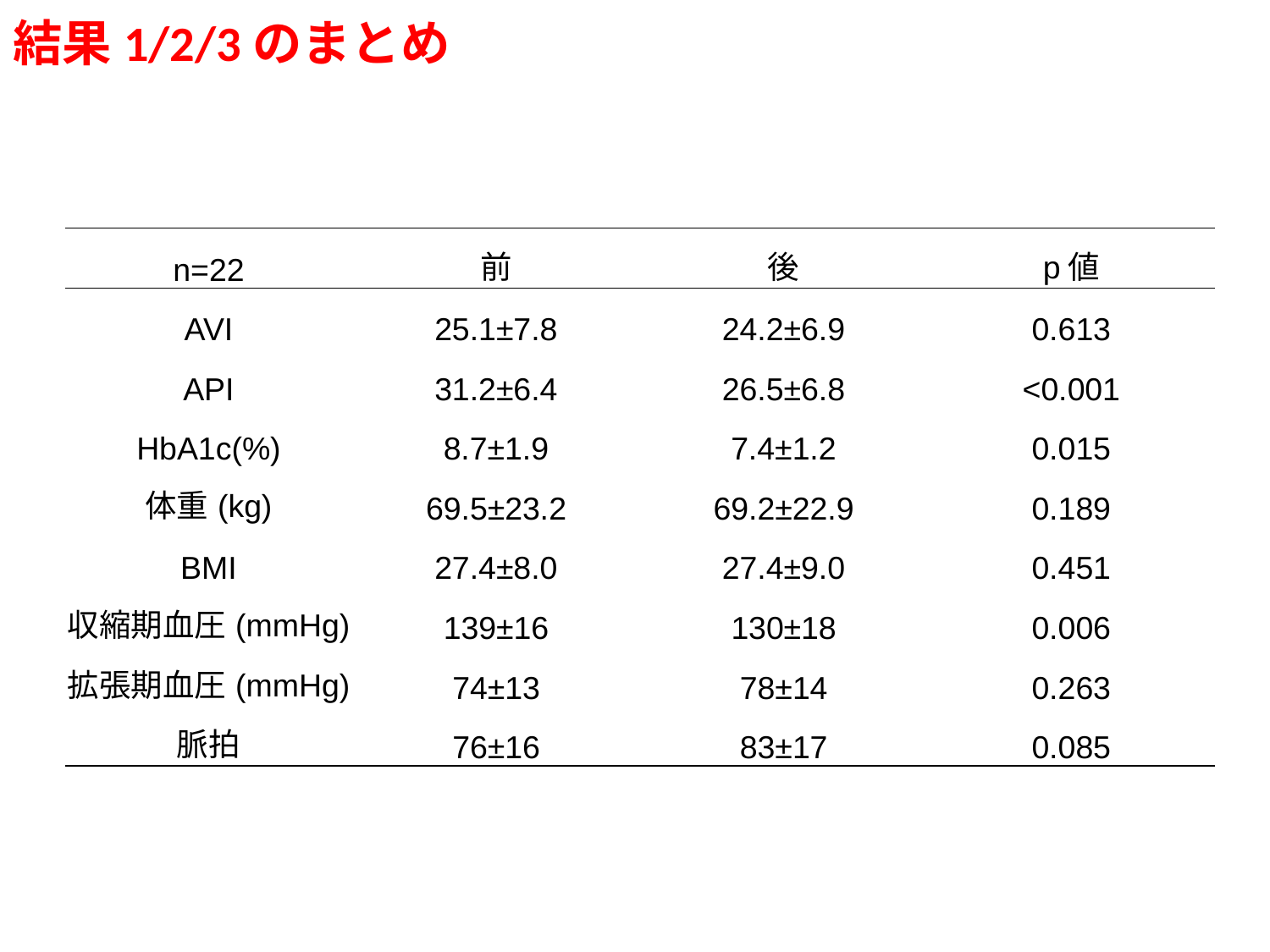

結果1/2/3のまとめ
| n=22 | 前 | 後 | p値 |
| --- | --- | --- | --- |
| AVI | 25.1±7.8 | 24.2±6.9 | 0.613 |
| API | 31.2±6.4 | 26.5±6.8 | <0.001 |
| HbA1c(%) | 8.7±1.9 | 7.4±1.2 | 0.015 |
| 体重(kg) | 69.5±23.2 | 69.2±22.9 | 0.189 |
| BMI | 27.4±8.0 | 27.4±9.0 | 0.451 |
| 収縮期血圧(mmHg) | 139±16 | 130±18 | 0.006 |
| 拡張期血圧(mmHg) | 74±13 | 78±14 | 0.263 |
| 脈拍 | 76±16 | 83±17 | 0.085 |